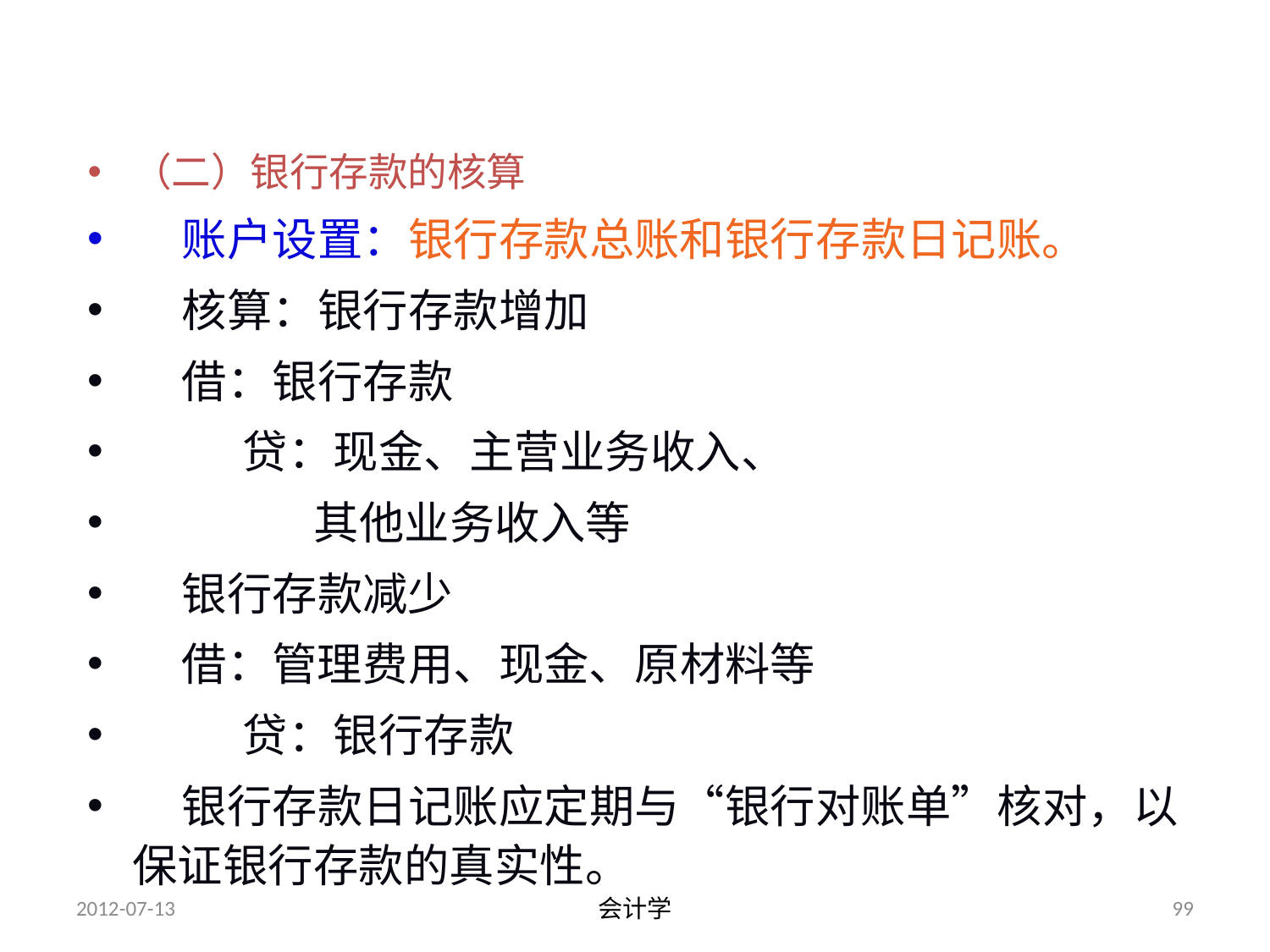

（二）银行存款的核算
    账户设置：银行存款总账和银行存款日记账。
    核算：银行存款增加
    借：银行存款
          贷：现金、主营业务收入、
                 其他业务收入等
    银行存款减少
    借：管理费用、现金、原材料等
          贷：银行存款
    银行存款日记账应定期与“银行对账单”核对，以保证银行存款的真实性。
2012-07-13
会计学
99